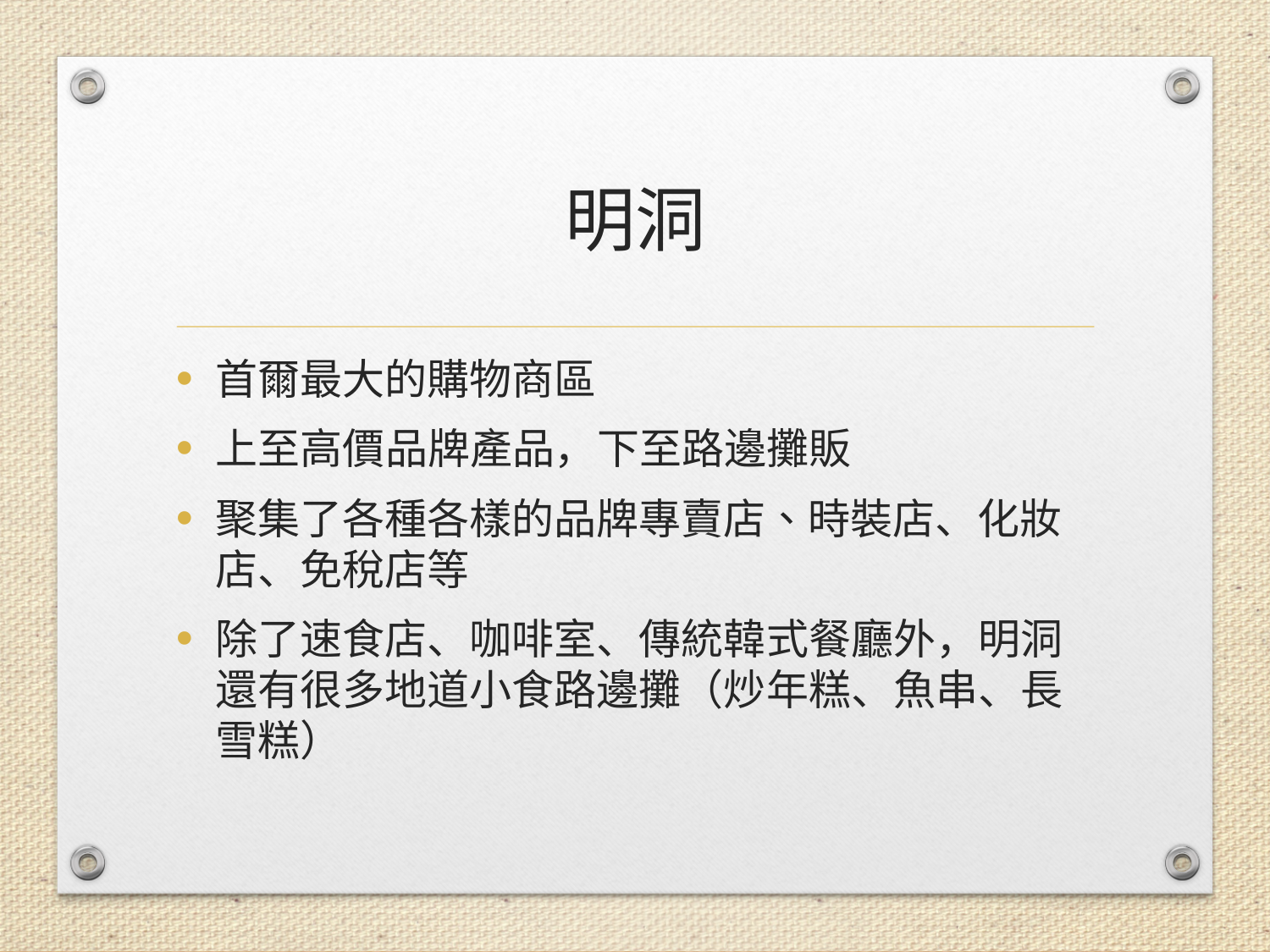

# 明洞
首爾最大的購物商區
上至高價品牌產品，下至路邊攤販
聚集了各種各樣的品牌專賣店、時裝店、化妝店、免稅店等
除了速食店、咖啡室、傳統韓式餐廳外，明洞還有很多地道小食路邊攤（炒年糕、魚串、長雪糕）